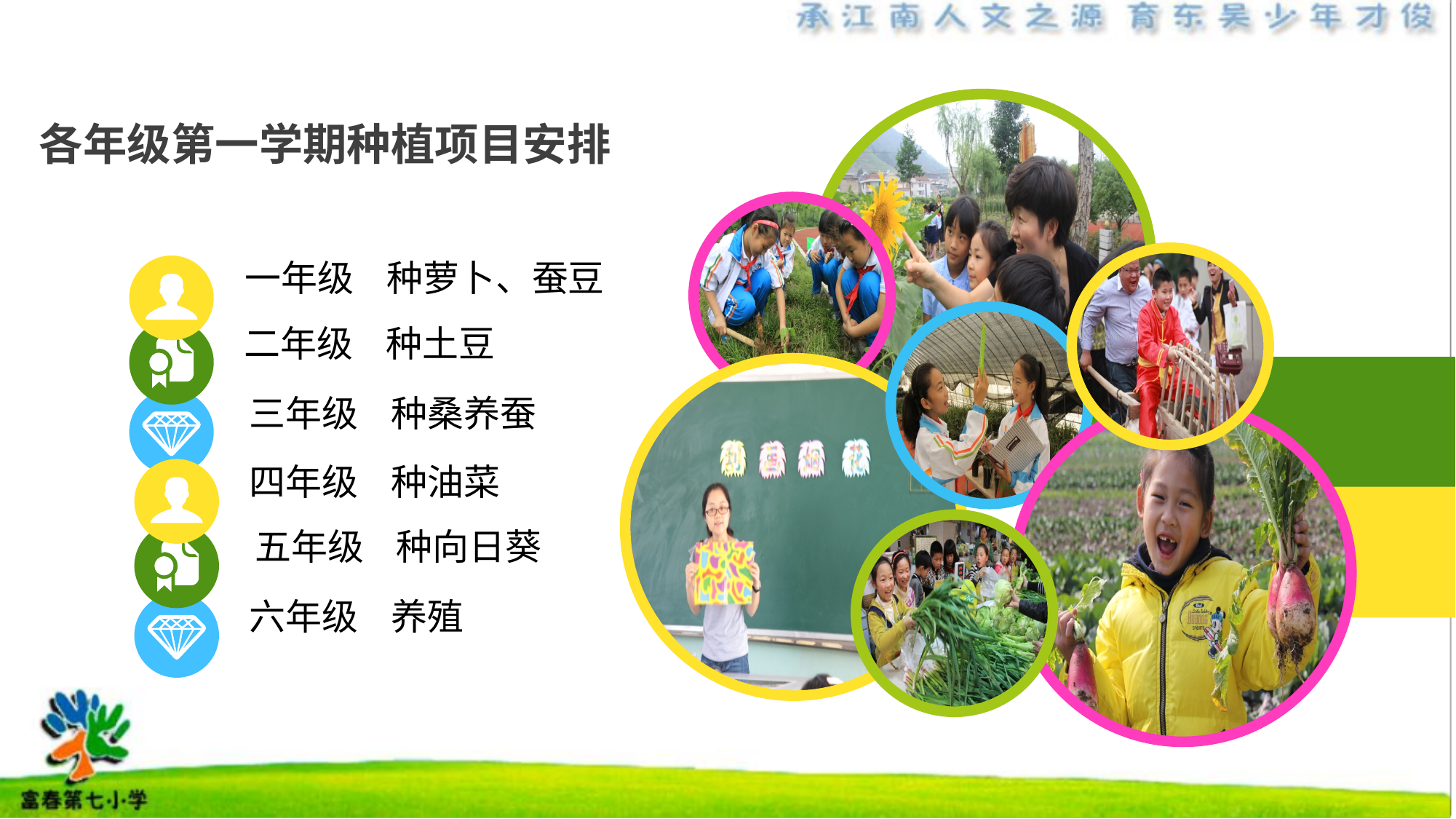

各年级第一学期种植项目安排

一年级    种萝卜、蚕豆

二年级    种土豆

三年级    种桑养蚕

四年级    种油菜

五年级    种向日葵

六年级    养殖